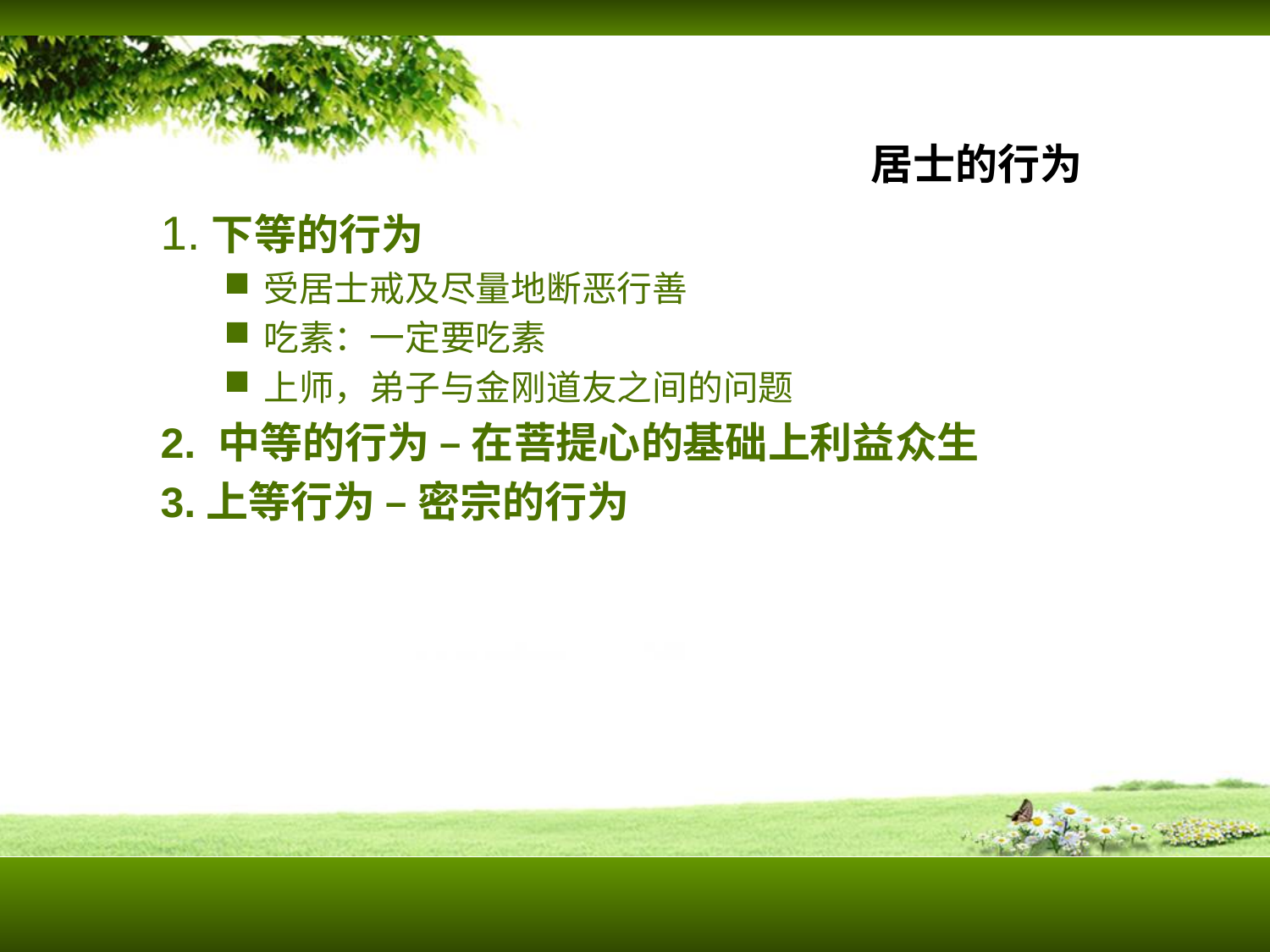

# 居士的行为
1.下等的行为
受居士戒及尽量地断恶行善
吃素：一定要吃素
上师，弟子与金刚道友之间的问题
2. 中等的行为 – 在菩提心的基础上利益众生
3.上等行为 – 密宗的行为